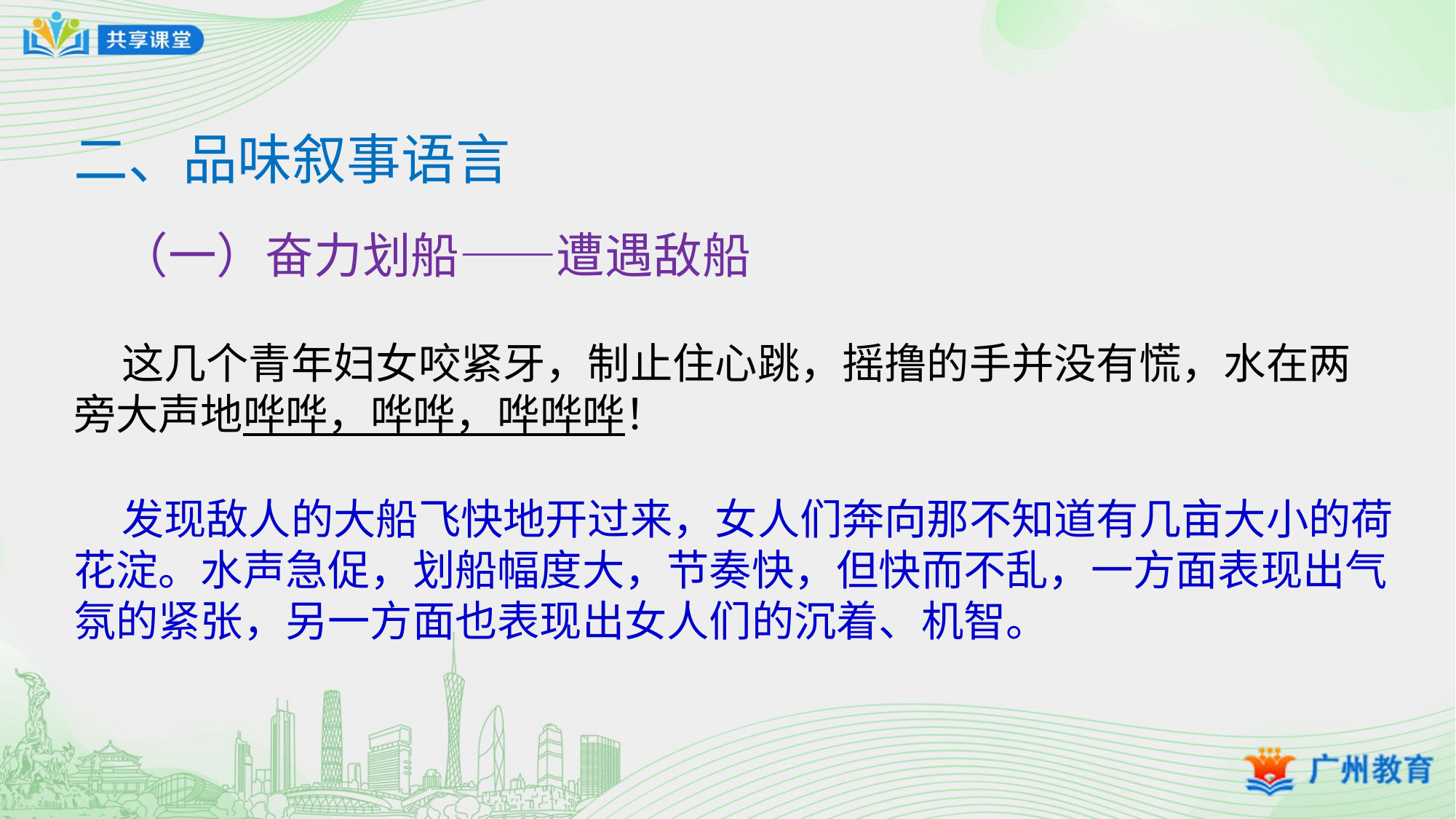

二、品味叙事语言
（一）奋力划船——遭遇敌船
    这几个青年妇女咬紧牙，制止住心跳，摇撸的手并没有慌，水在两旁大声地哗哗，哗哗，哗哗哗！
    发现敌人的大船飞快地开过来，女人们奔向那不知道有几亩大小的荷花淀。水声急促，划船幅度大，节奏快，但快而不乱，一方面表现出气氛的紧张，另一方面也表现出女人们的沉着、机智。